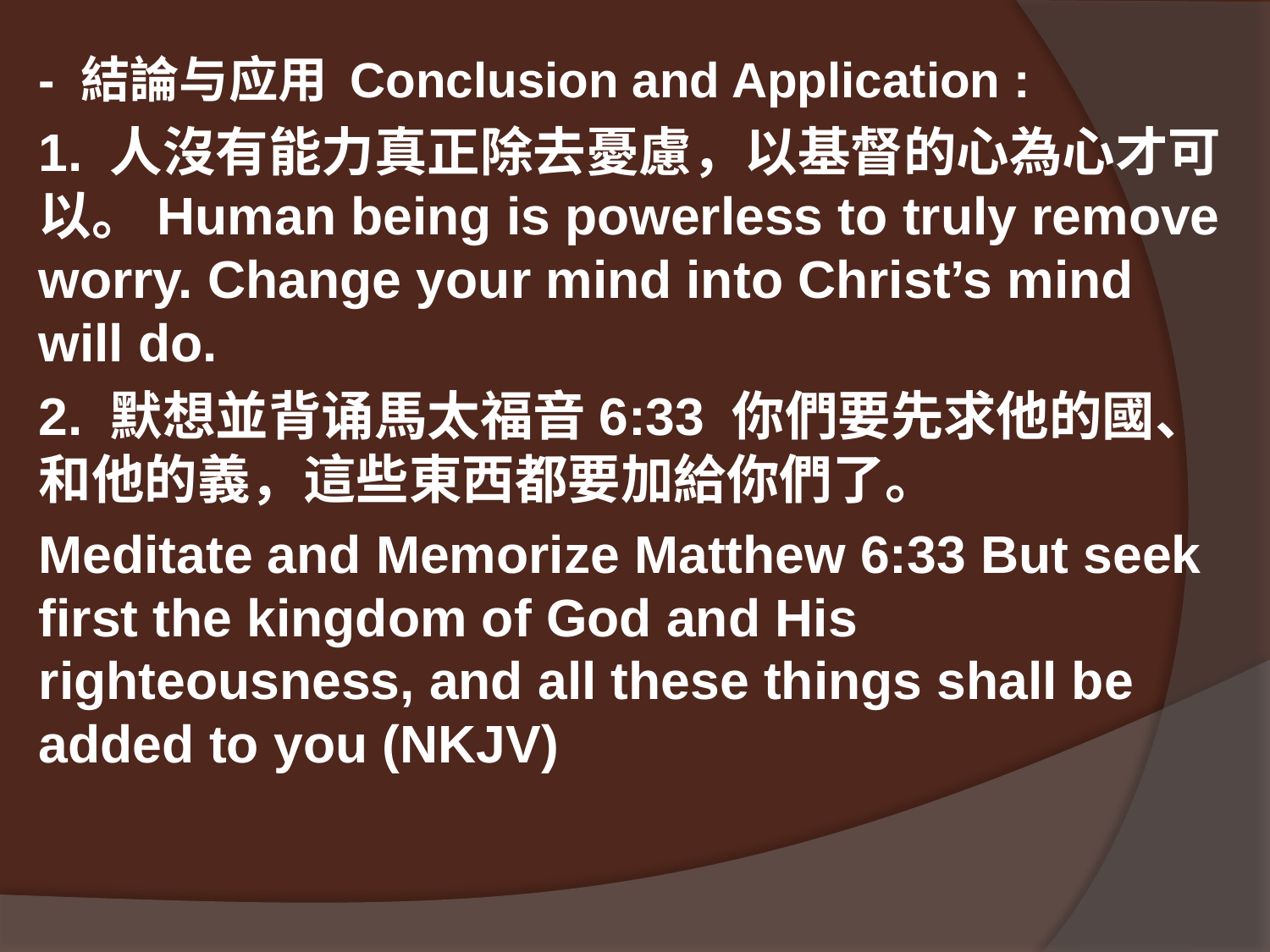

#
- 結論与应用 Conclusion and Application :
1. 人沒有能力真正除去憂慮，以基督的心為心才可以。Human being is powerless to truly remove worry. Change your mind into Christ’s mind will do.
2. 默想並背诵馬太福音6:33 你們要先求他的國、和他的義，這些東西都要加給你們了。
Meditate and Memorize Matthew 6:33 But seek first the kingdom of God and His righteousness, and all these things shall be added to you (NKJV)